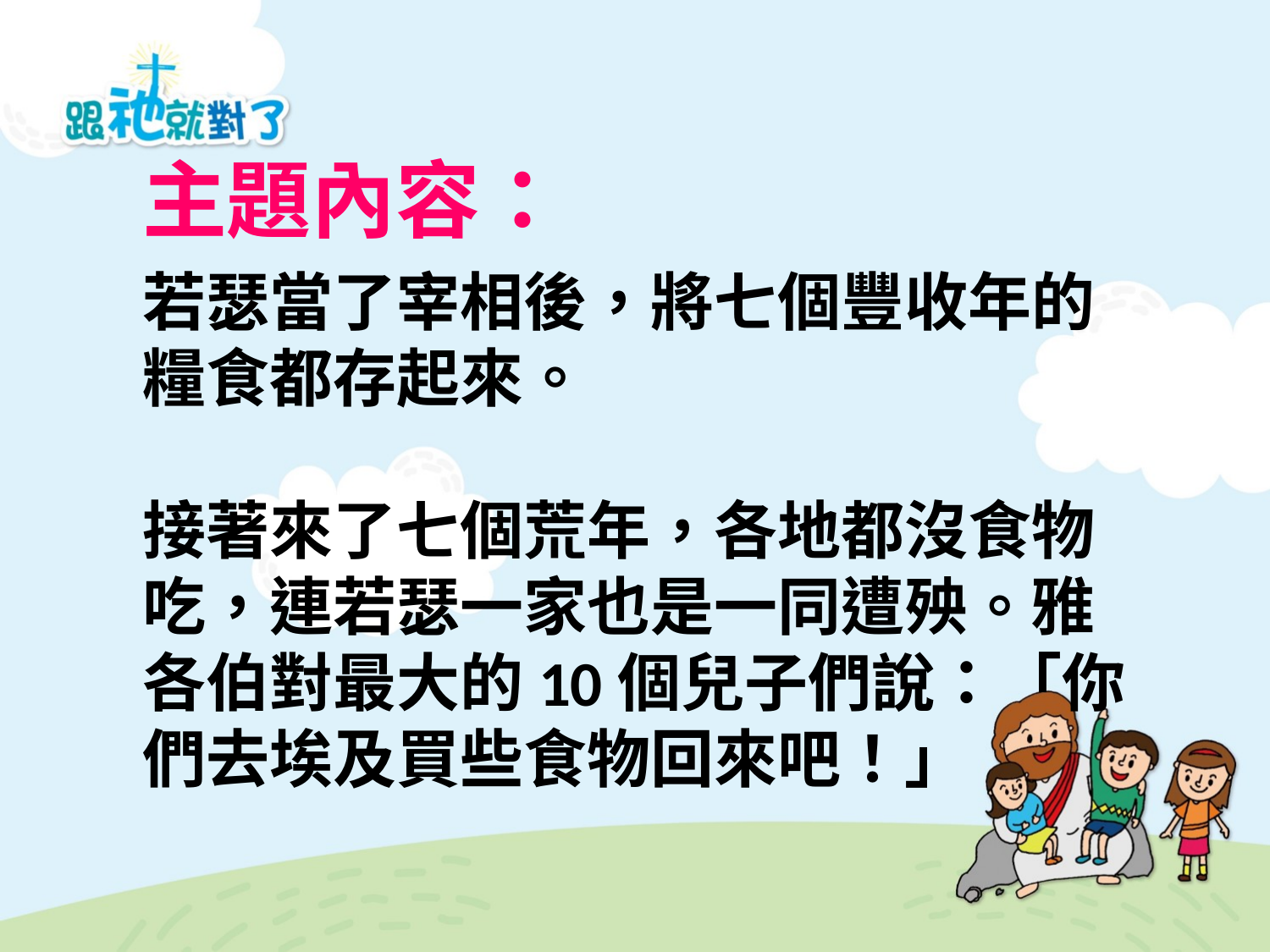

主題內容：
若瑟當了宰相後，將七個豐收年的糧食都存起來。

接著來了七個荒年，各地都沒食物吃，連若瑟一家也是一同遭殃。雅各伯對最大的10個兒子們說：「你們去埃及買些食物回來吧！」